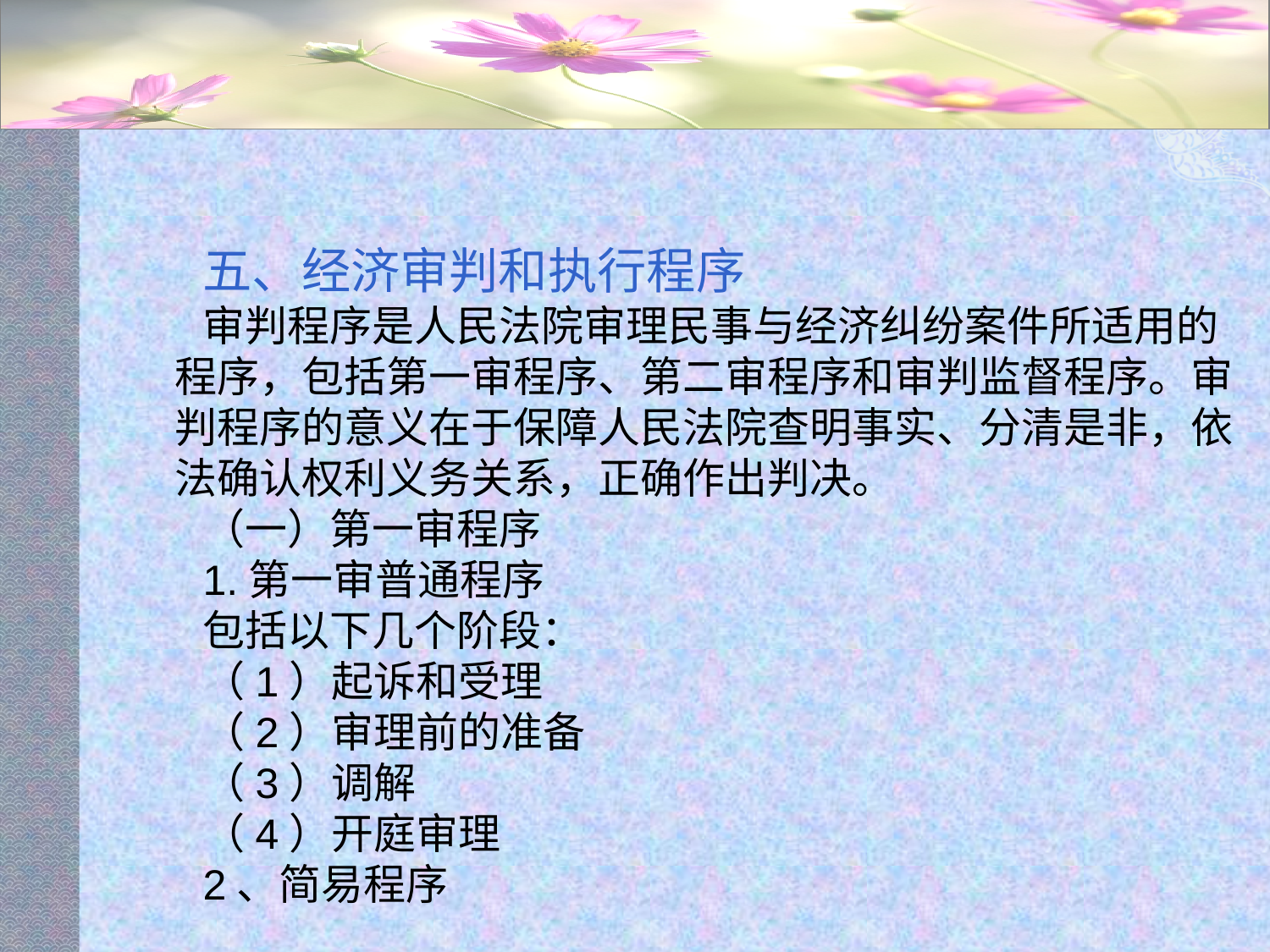

#
五、经济审判和执行程序
审判程序是人民法院审理民事与经济纠纷案件所适用的程序，包括第一审程序、第二审程序和审判监督程序。审判程序的意义在于保障人民法院查明事实、分清是非，依法确认权利义务关系，正确作出判决。
（一）第一审程序
1.第一审普通程序
包括以下几个阶段：
（1）起诉和受理
（2）审理前的准备
（3）调解
（4）开庭审理
2、简易程序